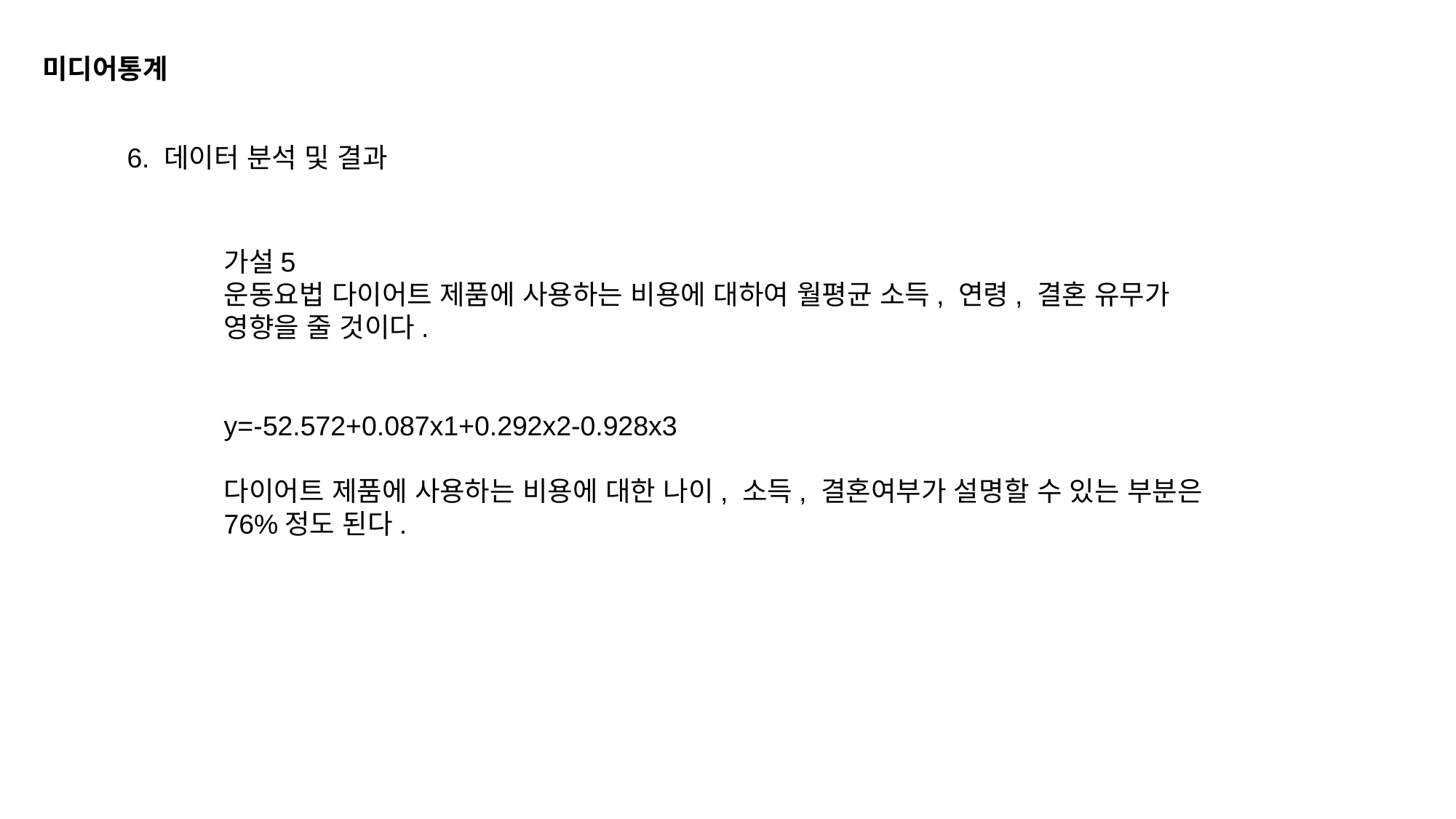

미디어통계
6. 데이터 분석 및 결과
가설5
운동요법 다이어트 제품에 사용하는 비용에 대하여 월평균 소득, 연령, 결혼 유무가 영향을 줄 것이다.

y=-52.572+0.087x1+0.292x2-0.928x3

다이어트 제품에 사용하는 비용에 대한 나이, 소득, 결혼여부가 설명할 수 있는 부분은 76%정도 된다.